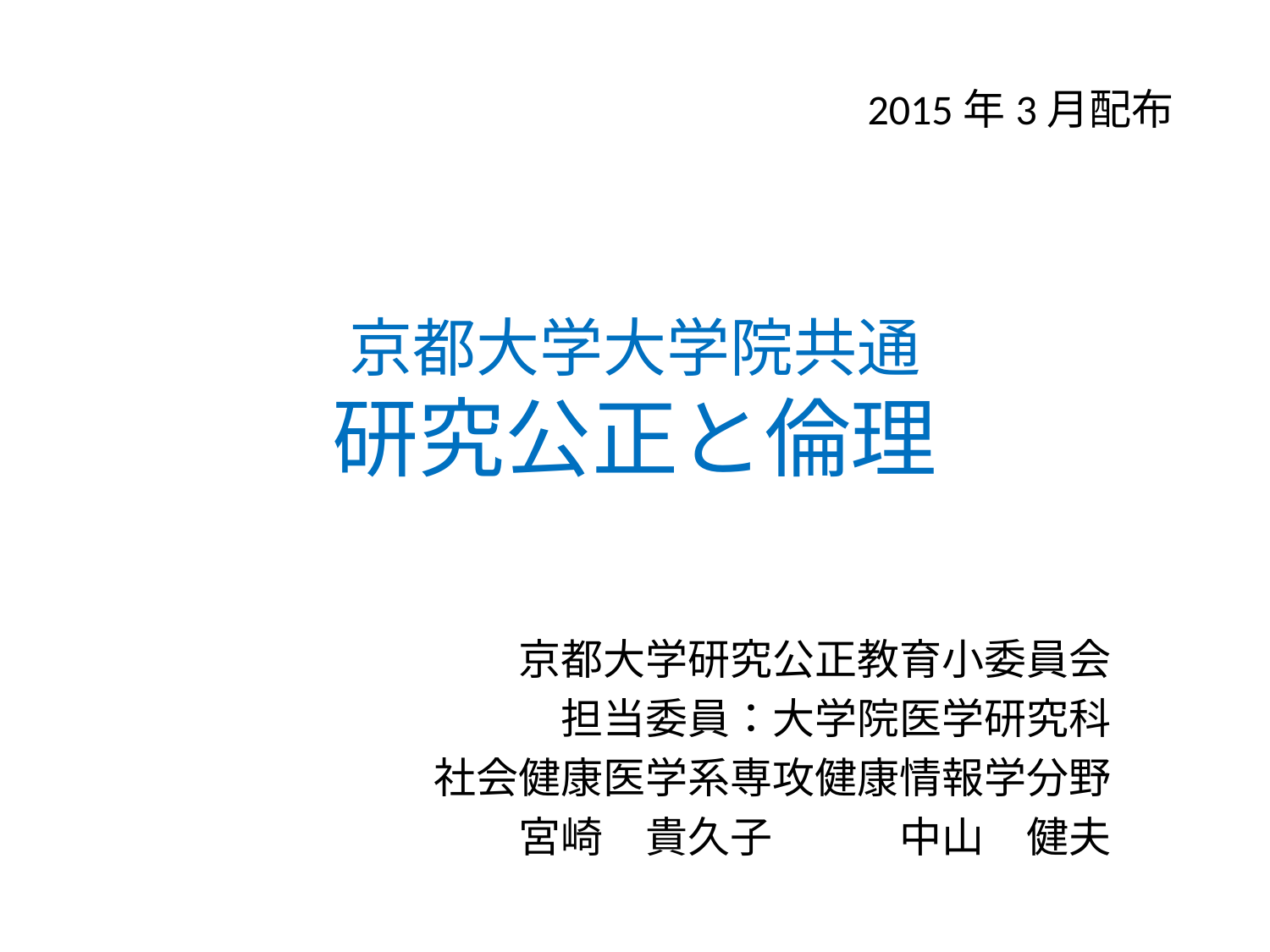

2015年3月配布
# 京都大学大学院共通 研究公正と倫理
京都大学研究公正教育小委員会
担当委員：大学院医学研究科
社会健康医学系専攻健康情報学分野
宮崎　貴久子　　　中山　健夫